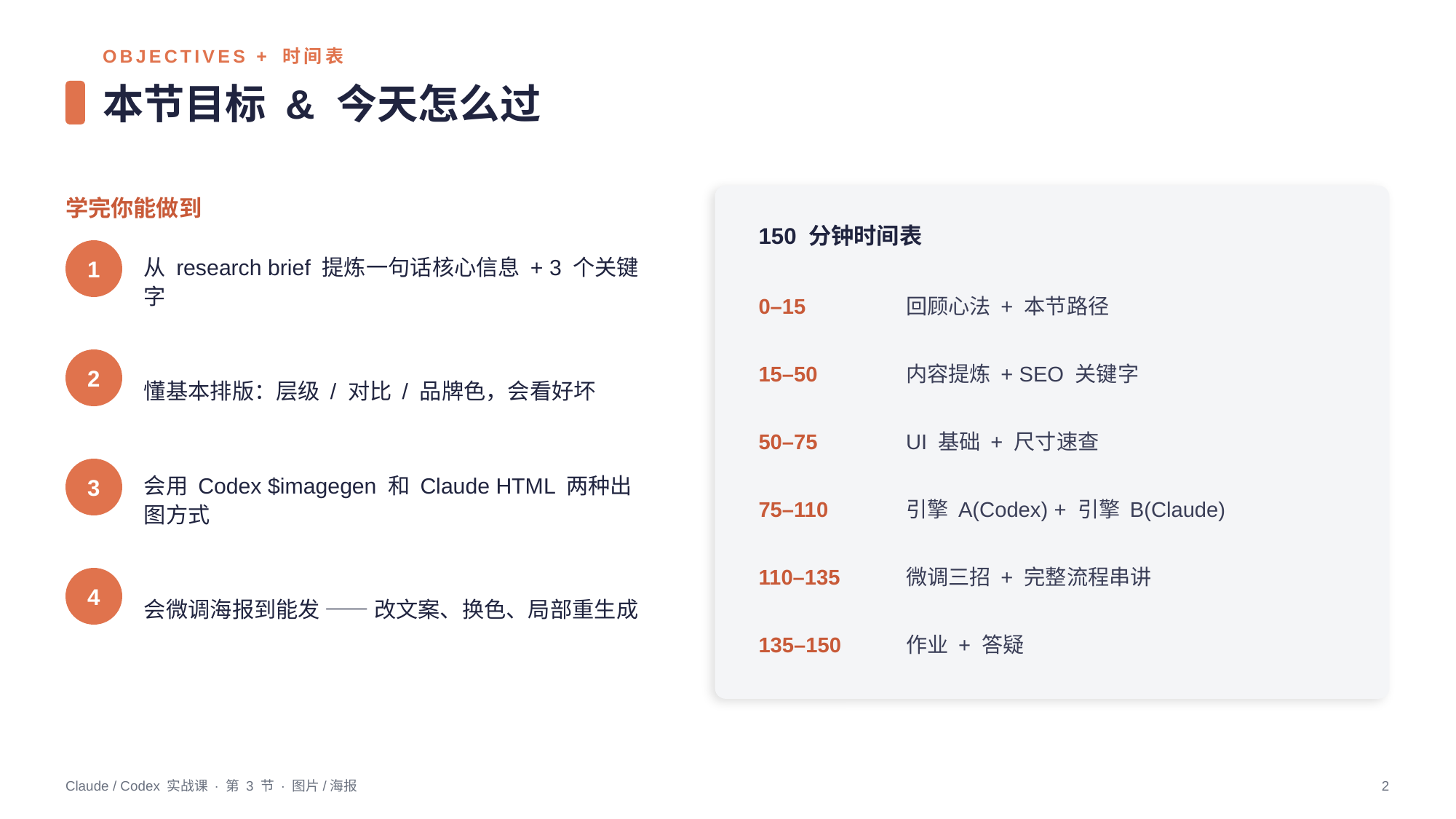

OBJECTIVES + 时间表
本节目标 & 今天怎么过

学完你能做到

150 分钟时间表
从 research brief 提炼一句话核心信息 + 3 个关键字

1
0–15
回顾心法 + 本节路径
懂基本排版：层级 / 对比 / 品牌色，会看好坏
15–50
内容提炼 + SEO 关键字

2
50–75
UI 基础 + 尺寸速查
会用 Codex $imagegen 和 Claude HTML 两种出图方式

3
75–110
引擎 A(Codex) + 引擎 B(Claude)
110–135
微调三招 + 完整流程串讲
会微调海报到能发 —— 改文案、换色、局部重生成

4
135–150
作业 + 答疑
Claude / Codex 实战课 · 第 3 节 · 图片/海报
2